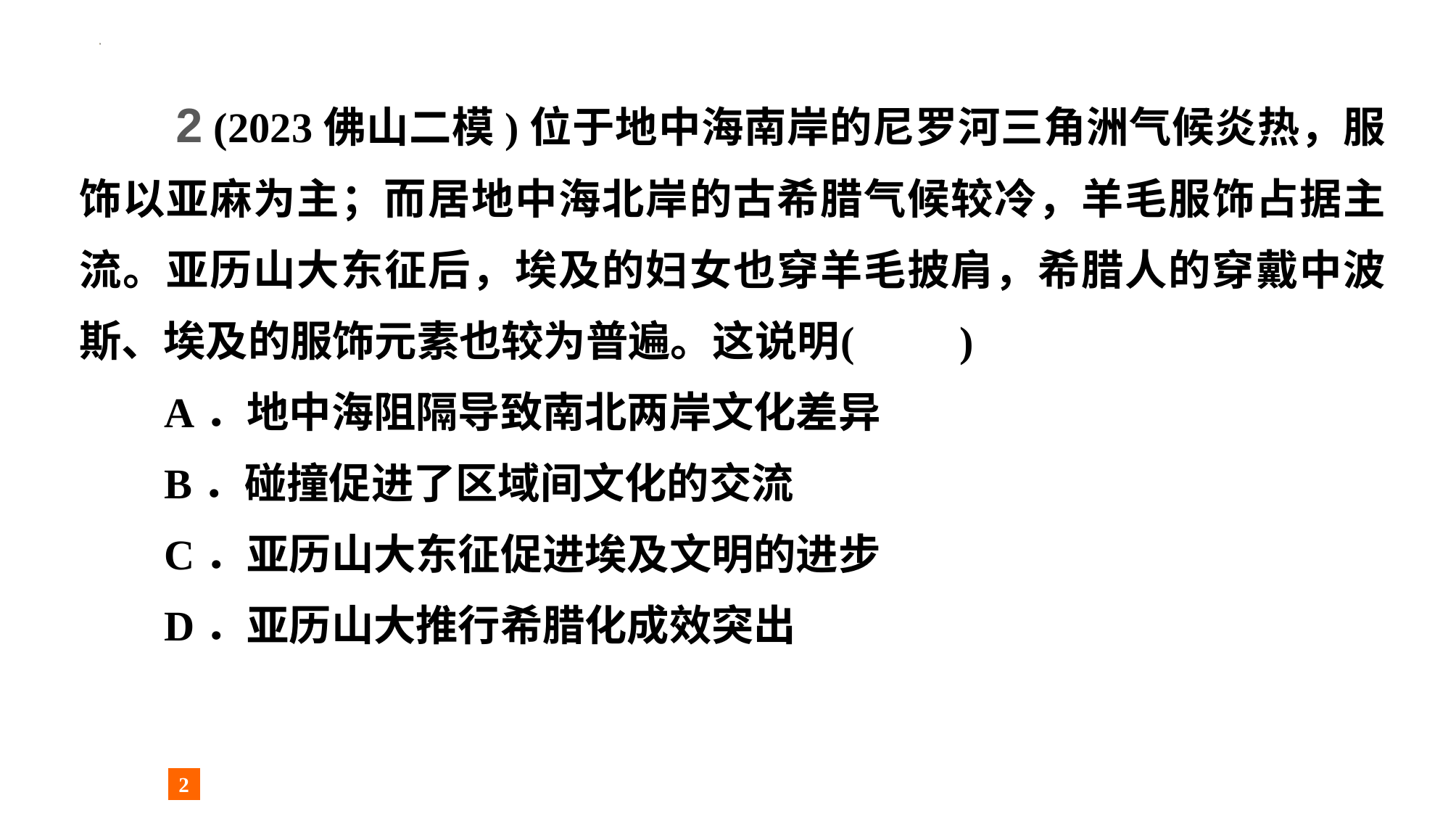

2 (2023佛山二模)位于地中海南岸的尼罗河三角洲气候炎热，服饰以亚麻为主；而居地中海北岸的古希腊气候较冷，羊毛服饰占据主流。亚历山大东征后，埃及的妇女也穿羊毛披肩，希腊人的穿戴中波斯、埃及的服饰元素也较为普遍。这说明	(　　)
A．地中海阻隔导致南北两岸文化差异
B．碰撞促进了区域间文化的交流
C．亚历山大东征促进埃及文明的进步
D．亚历山大推行希腊化成效突出
2